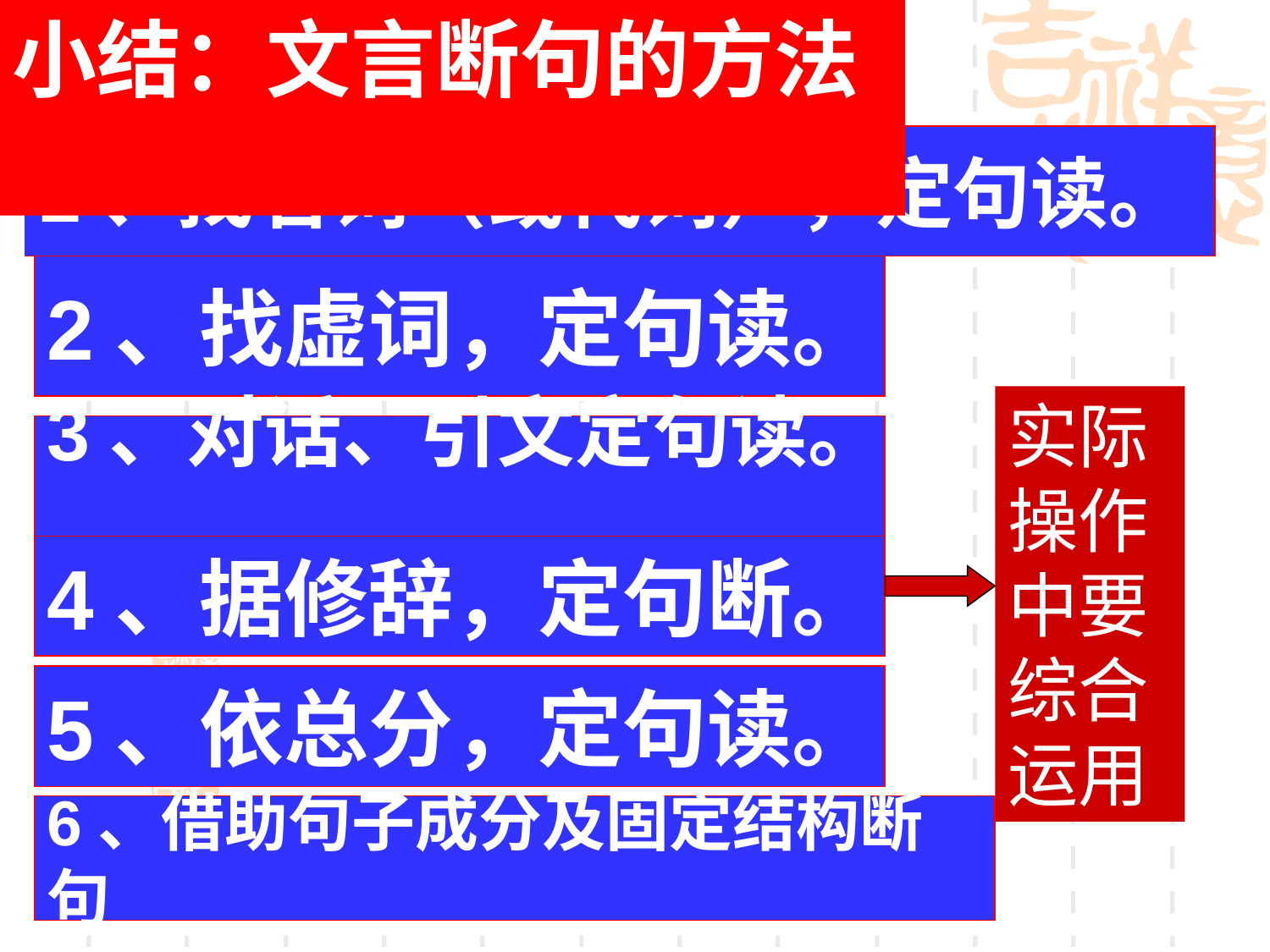

小结：文言断句的方法
# 1、找名词（或代词），定句读。
2、找虚词，定句读。
实际操作中要综合运用
3、对话、引文定句读。
4、据修辞，定句断。

5、依总分，定句读。
6、借助句子成分及固定结构断句